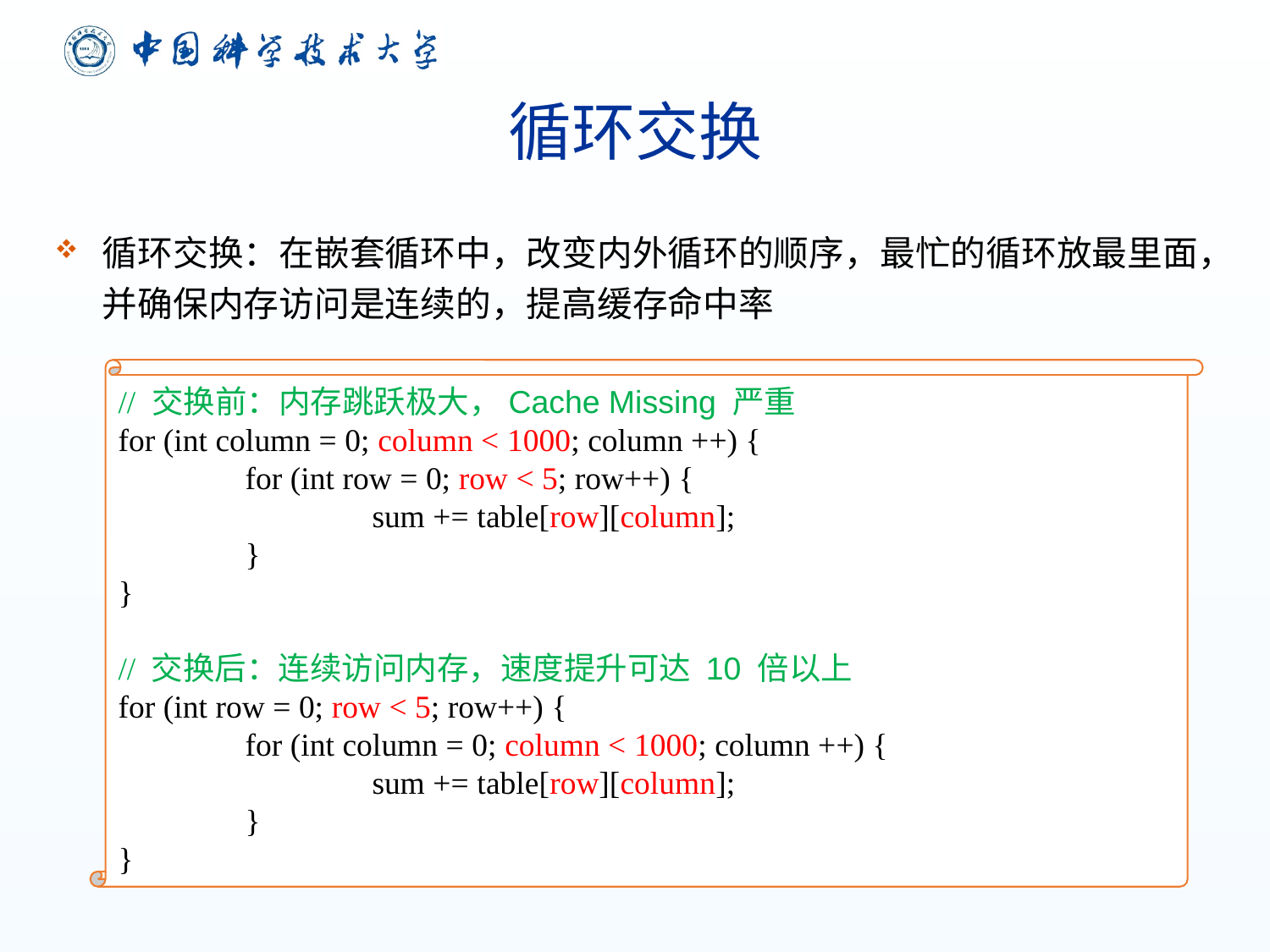

# 循环交换
循环交换：在嵌套循环中，改变内外循环的顺序，最忙的循环放最里面，并确保内存访问是连续的，提高缓存命中率
// 交换前：内存跳跃极大，Cache Missing 严重
for (int column = 0; column < 1000; column ++) {
	for (int row = 0; row < 5; row++) {
		sum += table[row][column];
	}
}

// 交换后：连续访问内存，速度提升可达 10 倍以上
for (int row = 0; row < 5; row++) {
	for (int column = 0; column < 1000; column ++) {
		sum += table[row][column];
	}
}